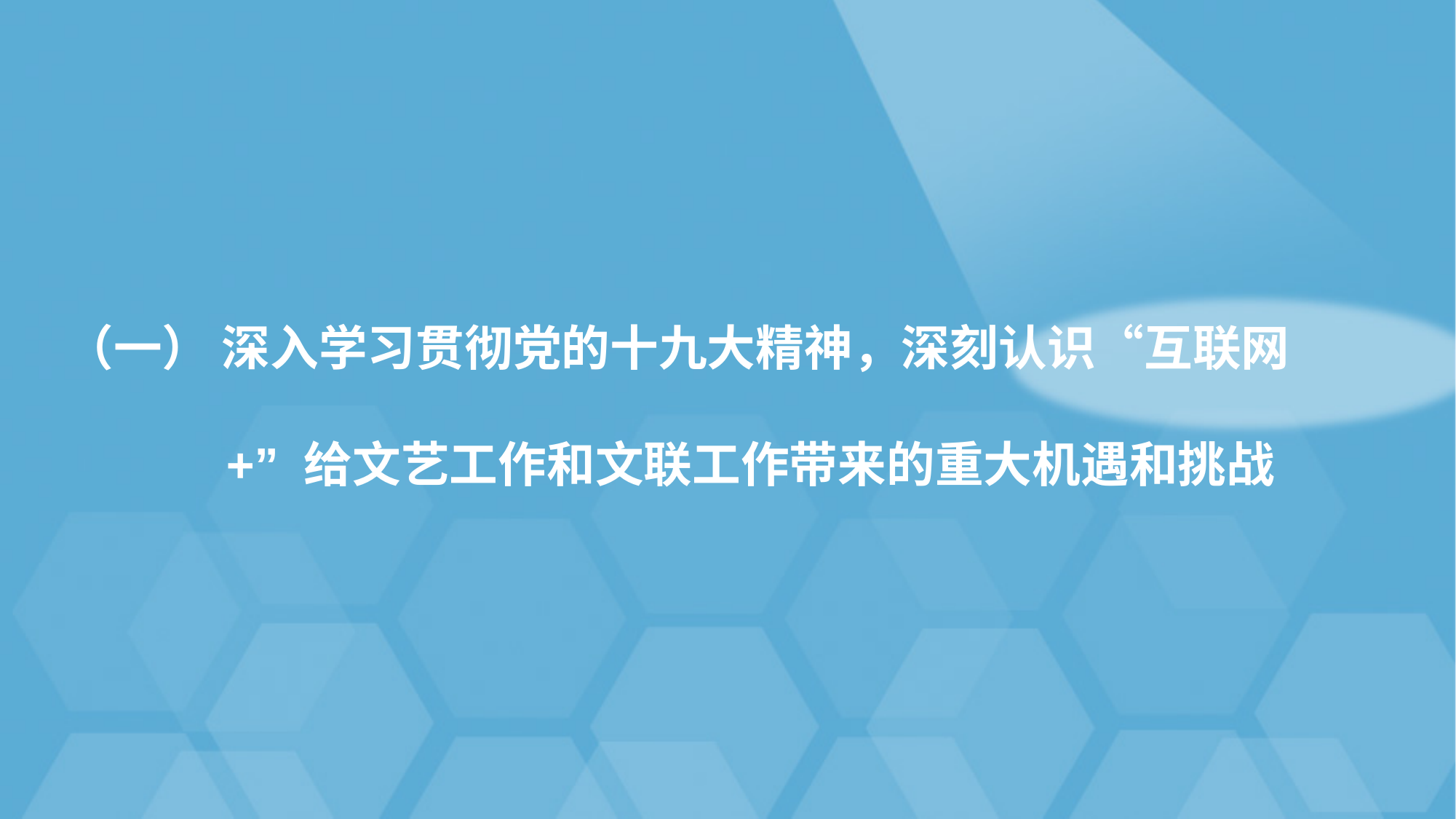

（一） 深入学习贯彻党的十九大精神，深刻认识“互联网+” 给文艺工作和文联工作带来的重大机遇和挑战